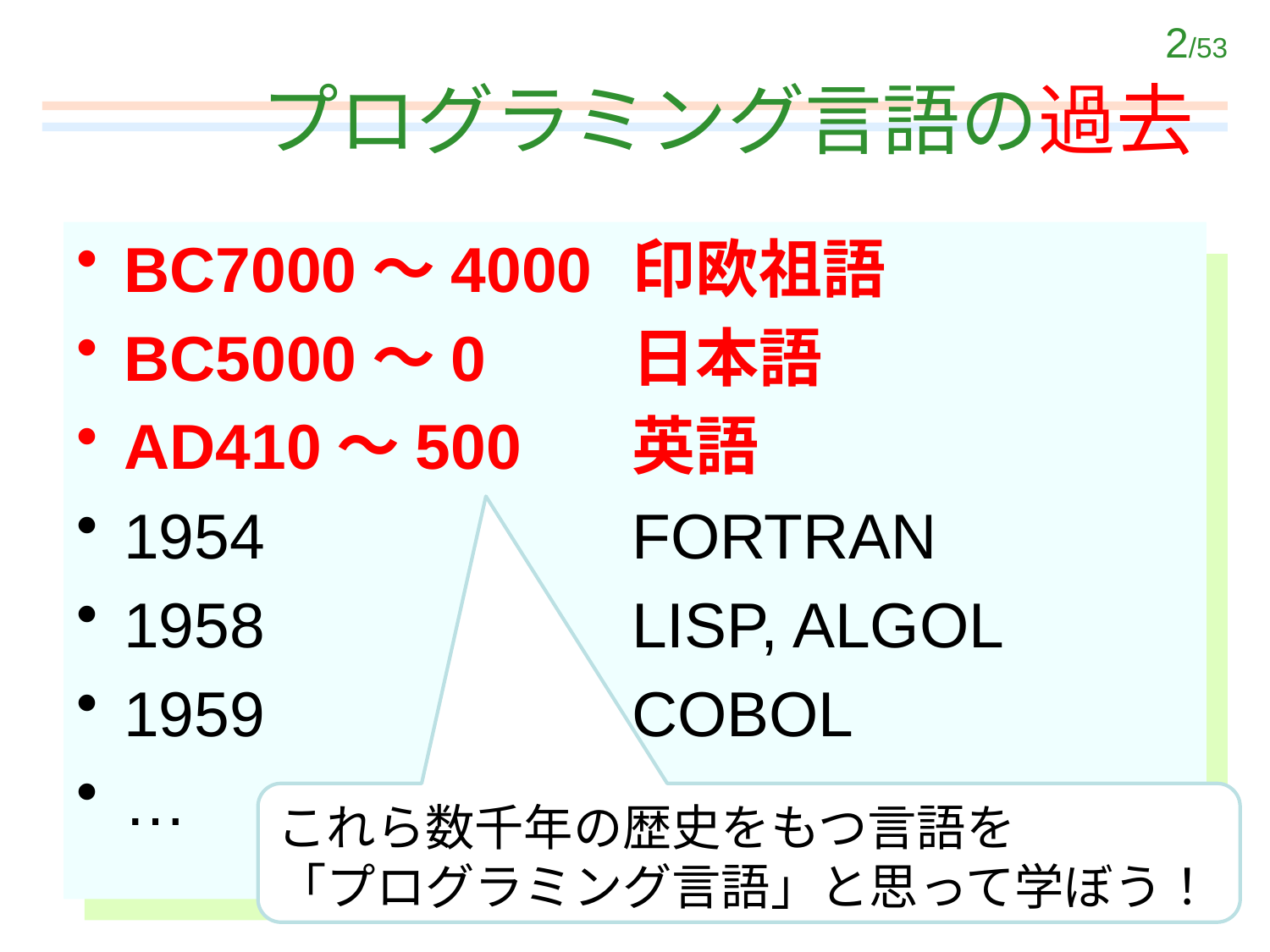

# プログラミング言語の過去
BC7000～4000	印欧祖語
BC5000～0		日本語
AD410～500 	英語
1954  			FORTRAN
1958  			LISP, ALGOL
1959  			COBOL
…
これら数千年の歴史をもつ言語を
「プログラミング言語」と思って学ぼう！